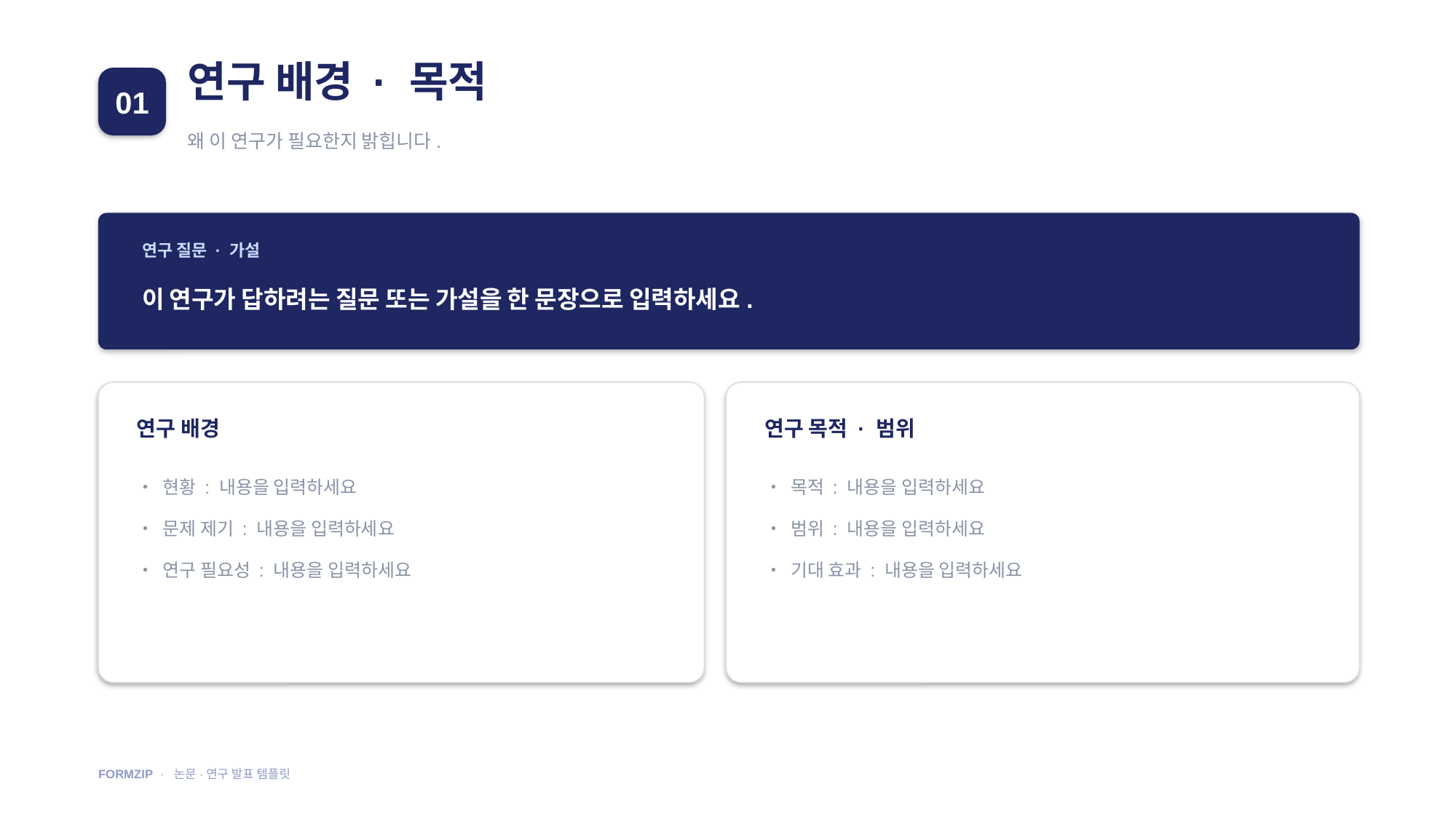

연구 배경 · 목적
01
왜 이 연구가 필요한지 밝힙니다.

연구 질문 · 가설
이 연구가 답하려는 질문 또는 가설을 한 문장으로 입력하세요.

연구 배경
연구 목적 · 범위
• 현황 : 내용을 입력하세요
• 문제 제기 : 내용을 입력하세요
• 연구 필요성 : 내용을 입력하세요
• 목적 : 내용을 입력하세요
• 범위 : 내용을 입력하세요
• 기대 효과 : 내용을 입력하세요
FORMZIP  ·  논문·연구 발표 템플릿